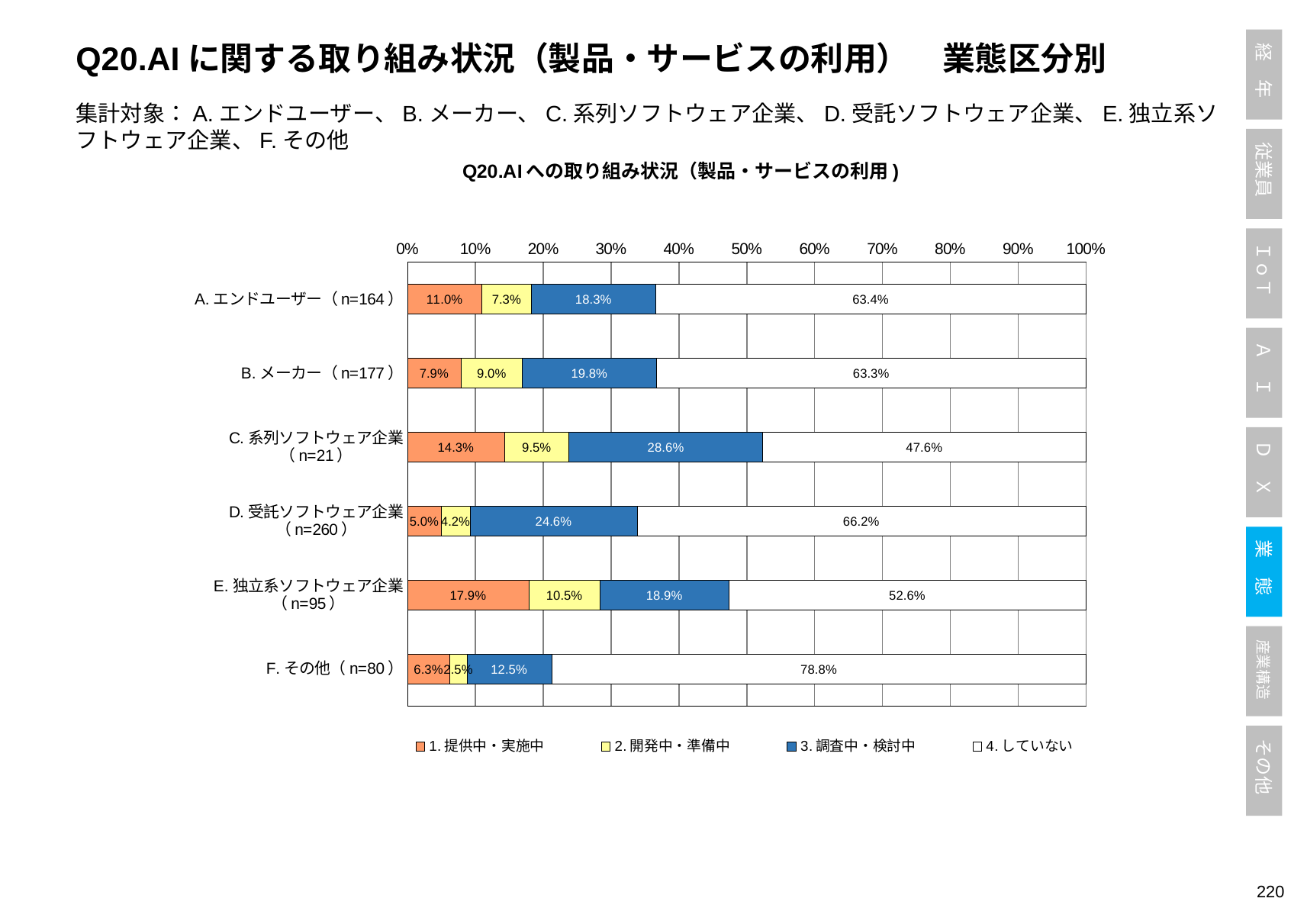

Q20.AIに関する取り組み状況（製品・サービスの利用）　業態区分別
集計対象：A.エンドユーザー、B.メーカー、C.系列ソフトウェア企業、D.受託ソフトウェア企業、E.独立系ソフトウェア企業、F.その他

### Chart: Q20.AIへの取り組み状況（製品・サービスの利用)

| Category | 1.提供中・実施中 | 2.開発中・準備中 | 3.調査中・検討中 | 4.していない |
|---|---|---|---|---|
| A.エンドユーザー（n=164） | 0.10975609756097561 | 0.07317073170731707 | 0.18292682926829268 | 0.6341463414634146 |
| B.メーカー（n=177） | 0.07909604519774012 | 0.0903954802259887 | 0.1977401129943503 | 0.632768361581921 |
| C.系列ソフトウェア企業（n=21） | 0.14285714285714285 | 0.09523809523809523 | 0.2857142857142857 | 0.47619047619047616 |
| D.受託ソフトウェア企業（n=260） | 0.05 | 0.04230769230769231 | 0.24615384615384617 | 0.6615384615384615 |
| E.独立系ソフトウェア企業（n=95） | 0.17894736842105263 | 0.10526315789473684 | 0.18947368421052632 | 0.5263157894736842 |
| F.その他（n=80） | 0.0625 | 0.025 | 0.125 | 0.7875 |
220